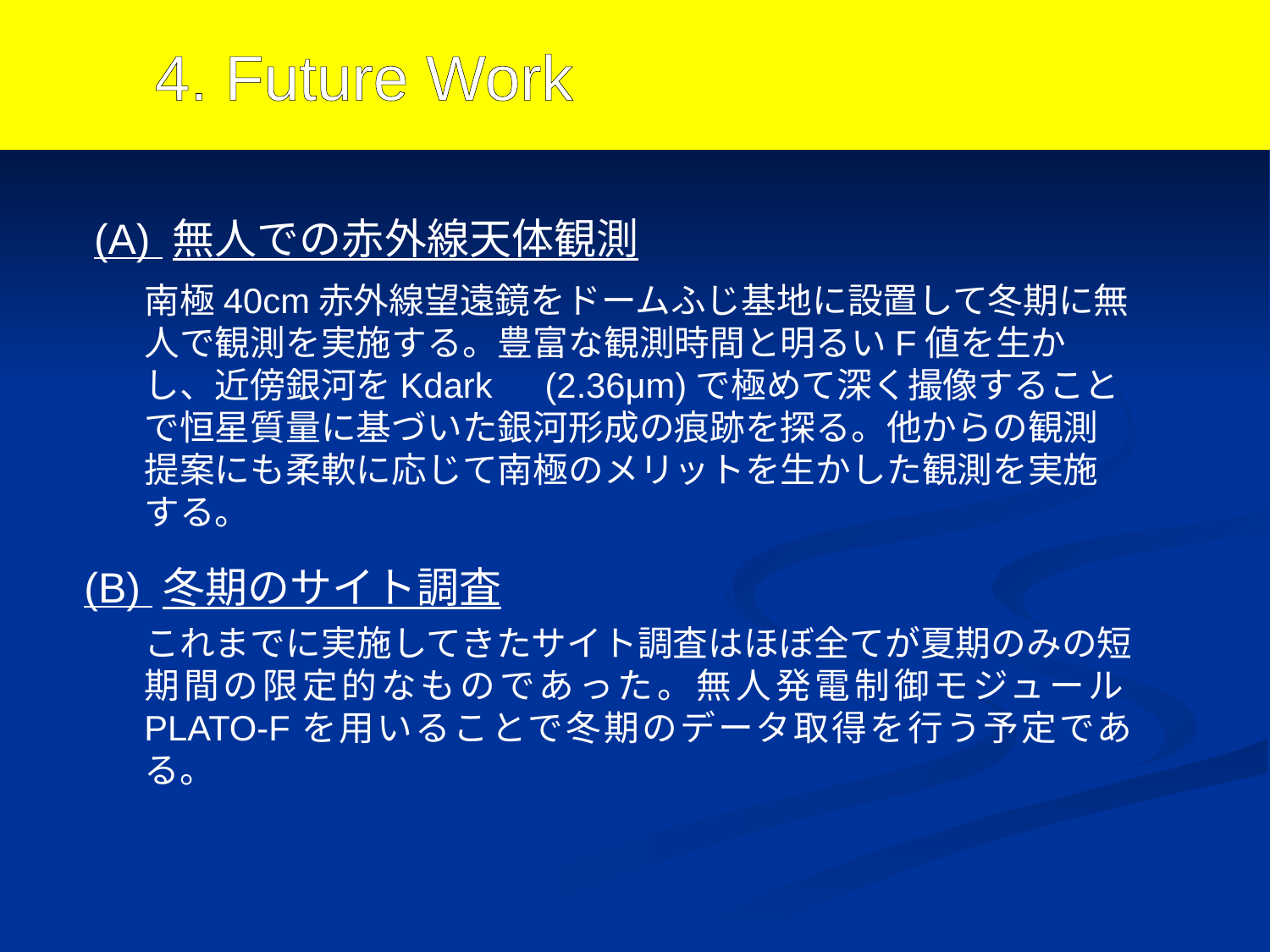

4. Future Work
(A) 無人での赤外線天体観測
南極40cm赤外線望遠鏡をドームふじ基地に設置して冬期に無人で観測を実施する。豊富な観測時間と明るいF値を生かし、近傍銀河をKdark　(2.36μm)で極めて深く撮像することで恒星質量に基づいた銀河形成の痕跡を探る。他からの観測提案にも柔軟に応じて南極のメリットを生かした観測を実施する。
(B) 冬期のサイト調査
これまでに実施してきたサイト調査はほぼ全てが夏期のみの短期間の限定的なものであった。無人発電制御モジュールPLATO-Fを用いることで冬期のデータ取得を行う予定である。